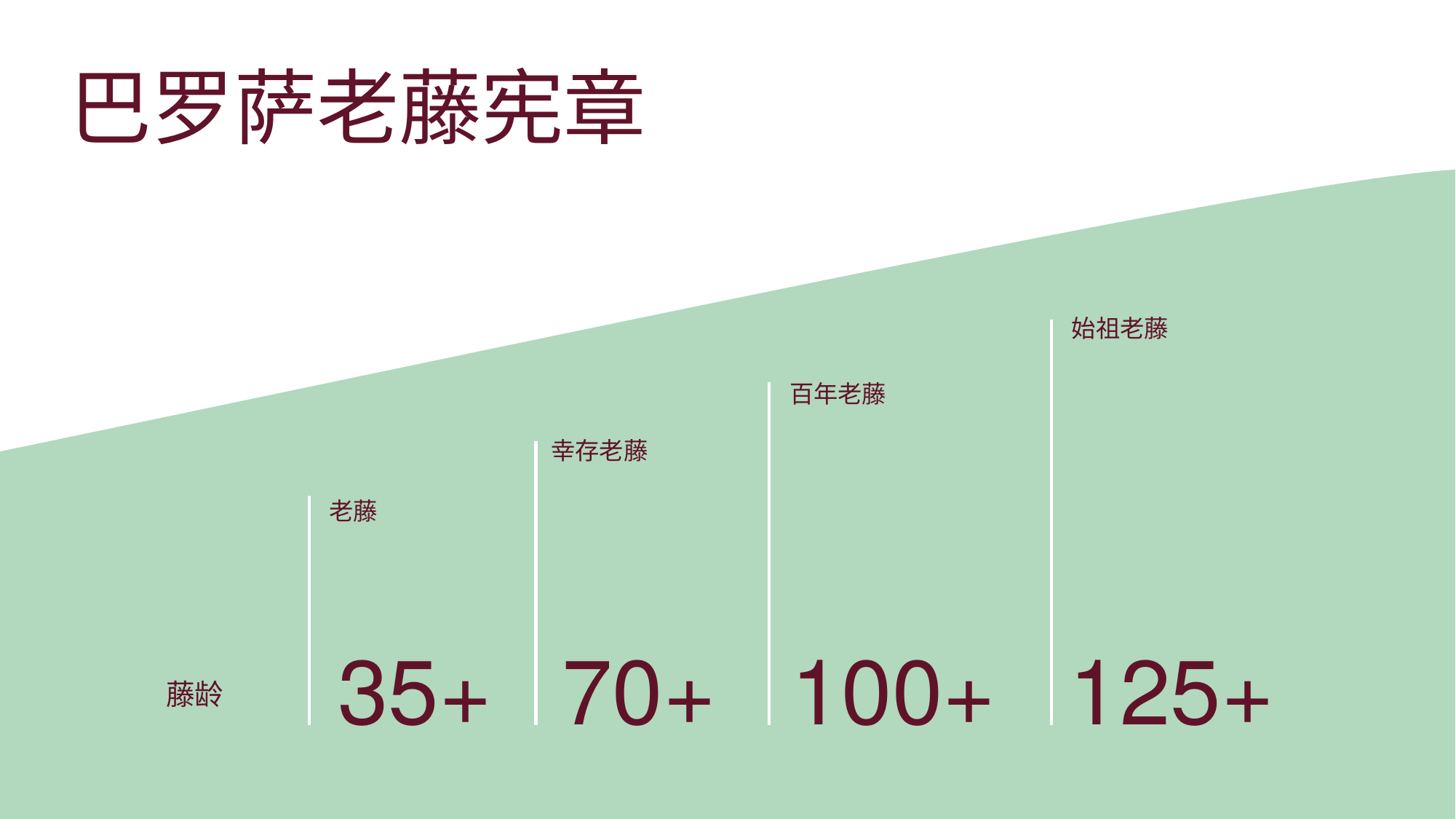

巴罗萨老藤宪章

始祖老藤

百年老藤

幸存老藤

老藤

35+
70+
100+
125+
藤龄